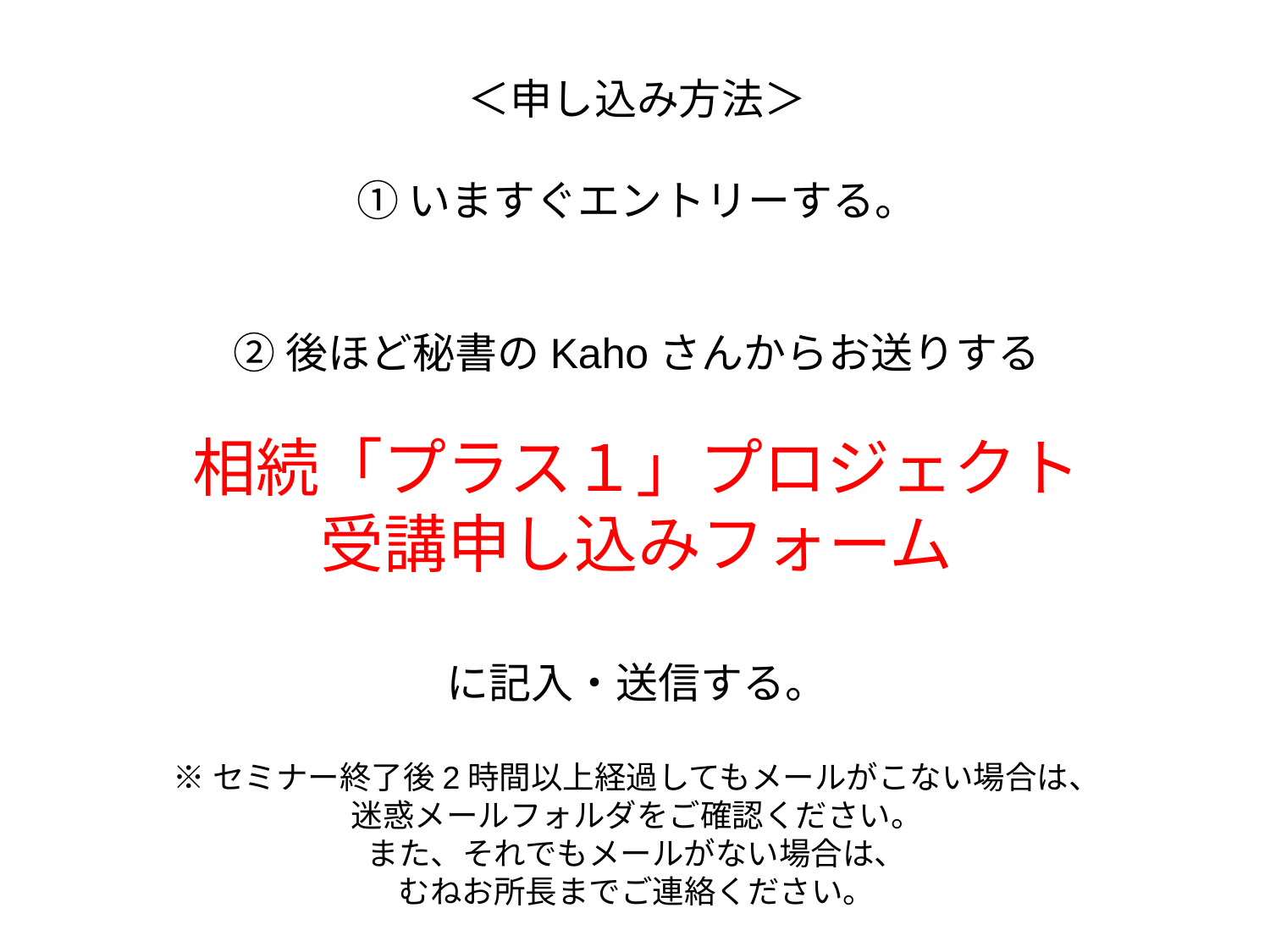

＜申し込み方法＞

①いますぐエントリーする。

②後ほど秘書のKahoさんからお送りする

相続「プラス１」プロジェクト
受講申し込みフォーム

に記入・送信する。

※セミナー終了後2時間以上経過してもメールがこない場合は、
迷惑メールフォルダをご確認ください。
また、それでもメールがない場合は、
むねお所長までご連絡ください。